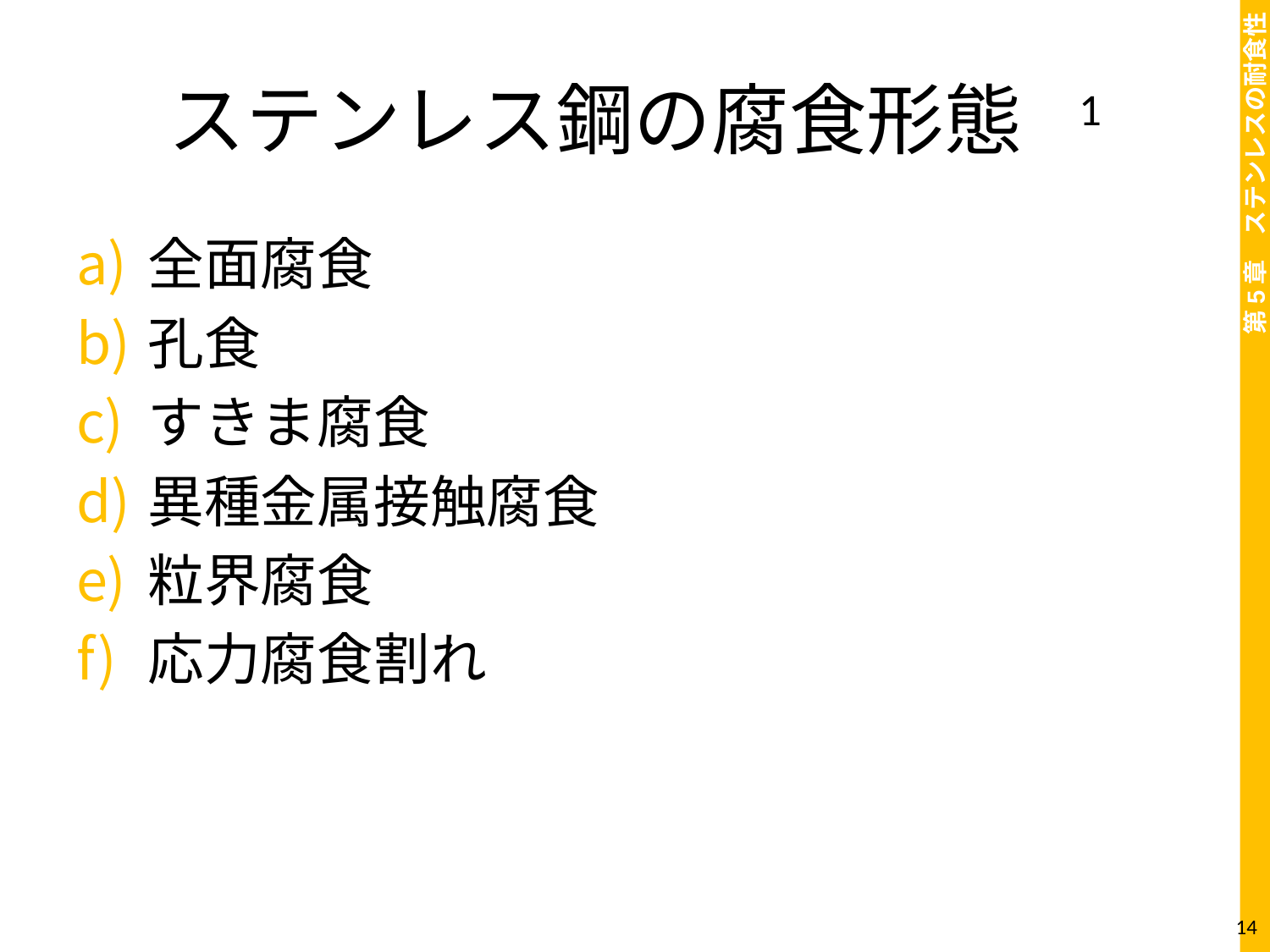

# ステンレス鋼の腐食形態　1
全面腐食
孔食
すきま腐食
異種金属接触腐食
粒界腐食
応力腐食割れ
14